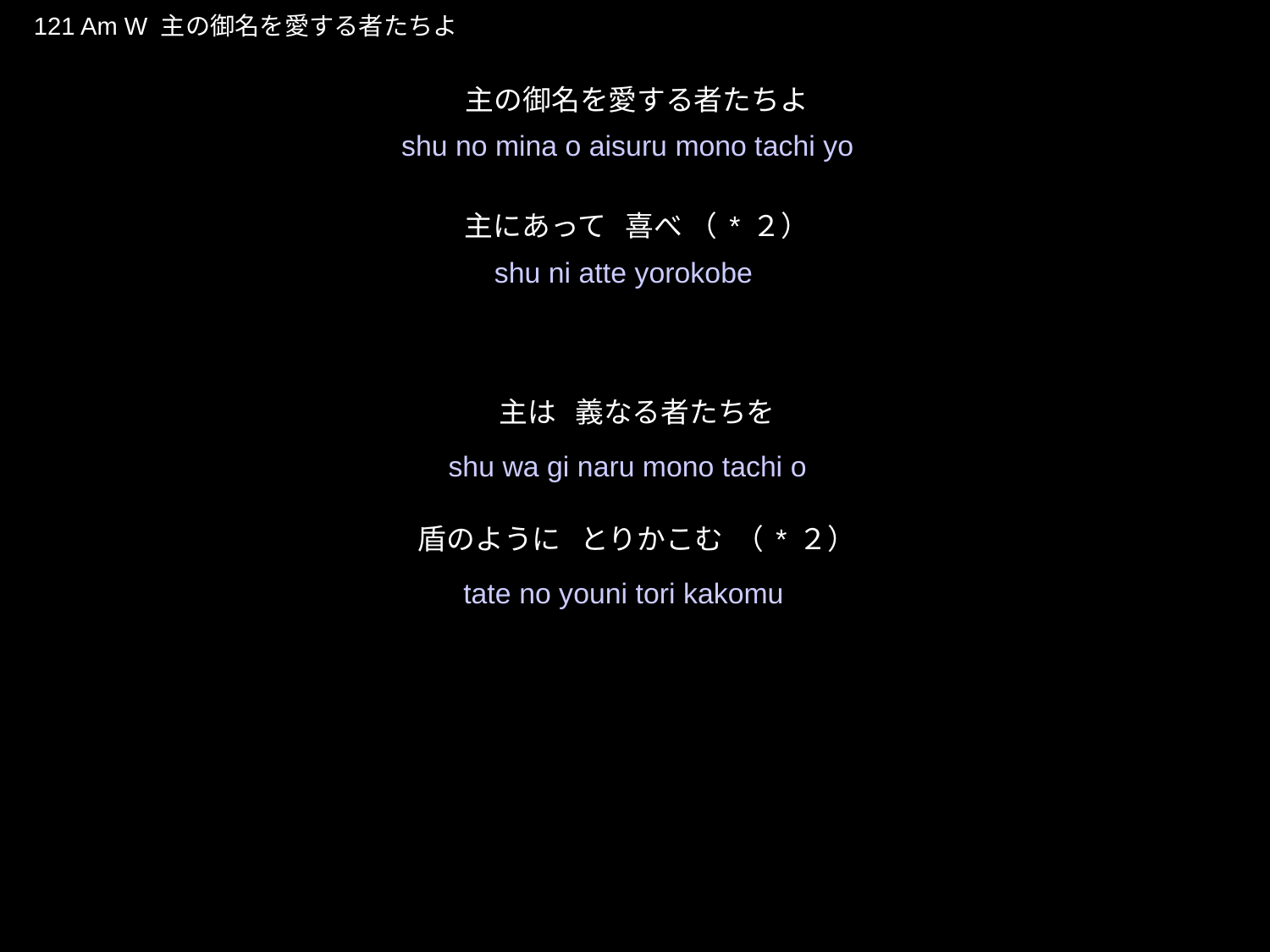

しゅのみなをあいするものたちよ
★W
121 Am W 主の御名を愛する者たちよ
主の御名を愛する者たちよ
主にあって   喜べ （*２）
主は   義なる者たちを
盾のように   とりかこむ  （*２）
★１
shu no mina o aisuru mono tachi yo
shu ni atte yorokobe
shu wa gi naru mono tachi o
tate no youni tori kakomu